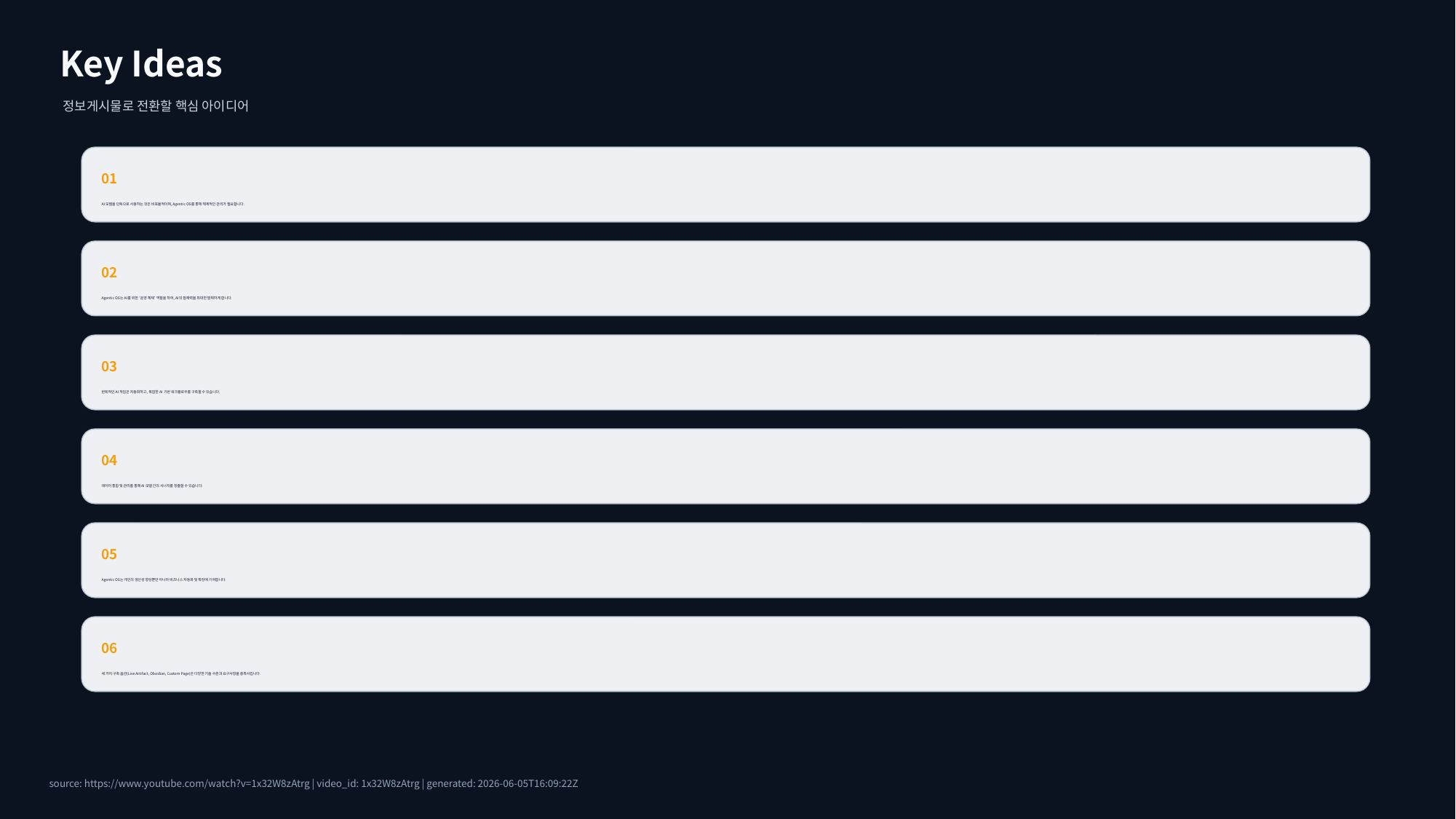

Key Ideas
정보게시물로 전환할 핵심 아이디어

01
AI 모델을 단독으로 사용하는 것은 비효율적이며, Agentic OS를 통해 체계적인 관리가 필요합니다.

02
Agentic OS는 AI를 위한 '운영 체제' 역할을 하여, AI의 잠재력을 최대한 발휘하게 합니다.

03
반복적인 AI 작업은 자동화하고, 복잡한 AI 기반 워크플로우를 구축할 수 있습니다.

04
데이터 통합 및 관리를 통해 AI 모델 간의 시너지를 창출할 수 있습니다.

05
Agentic OS는 개인의 생산성 향상뿐만 아니라 비즈니스 자동화 및 확장에 기여합니다.

06
세 가지 구축 옵션(Live Artifact, Obsidian, Custom Page)은 다양한 기술 수준과 요구사항을 충족시킵니다.
source: https://www.youtube.com/watch?v=1x32W8zAtrg | video_id: 1x32W8zAtrg | generated: 2026-06-05T16:09:22Z